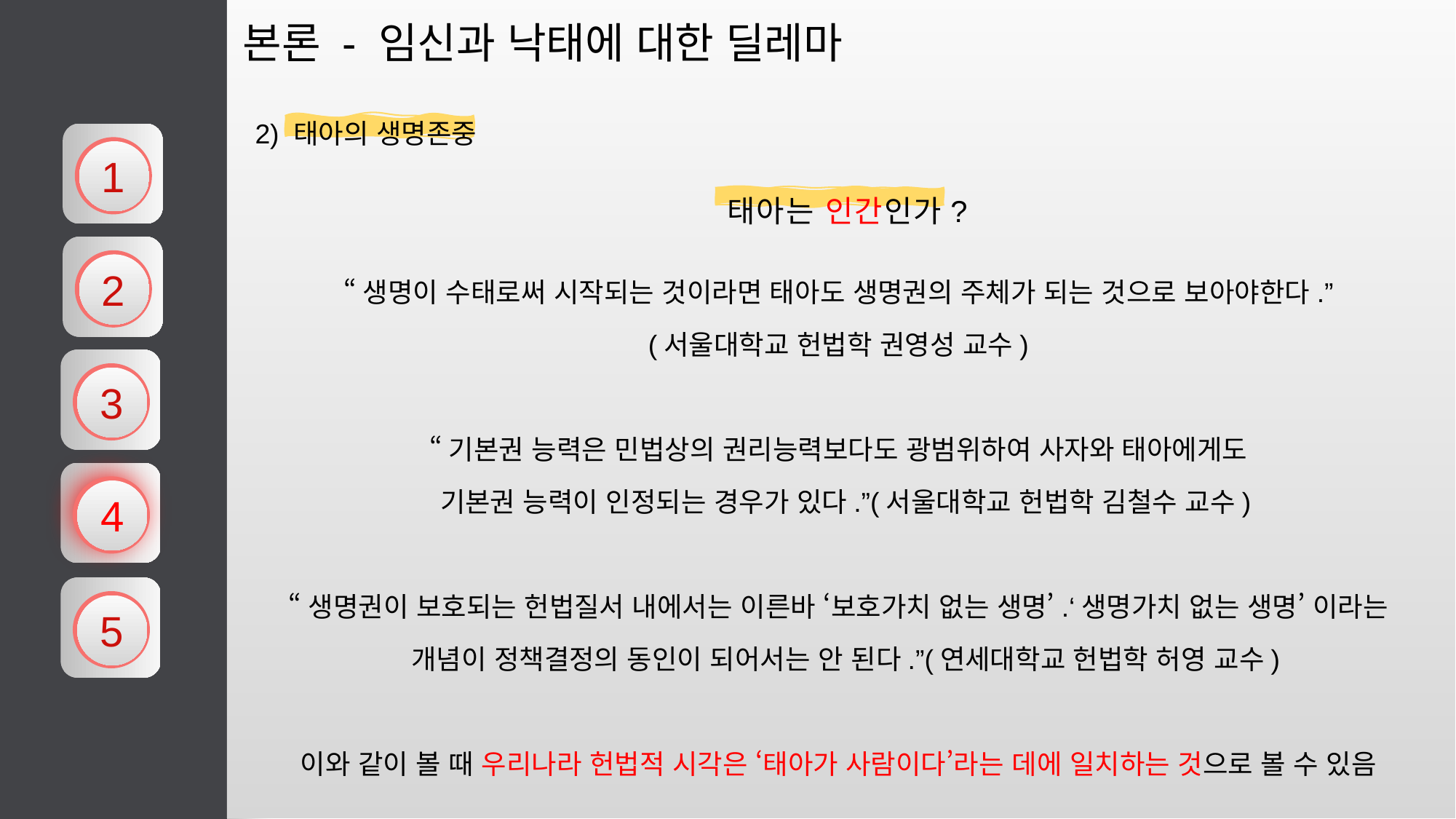

본론 - 임신과 낙태에 대한 딜레마
2) 태아의 생명존중

1

2

3

4

5
태아는 인간인가?

“생명이 수태로써 시작되는 것이라면 태아도 생명권의 주체가 되는 것으로 보아야한다.”
(서울대학교 헌법학 권영성 교수)

“기본권 능력은 민법상의 권리능력보다도 광범위하여 사자와 태아에게도
 기본권 능력이 인정되는 경우가 있다.”(서울대학교 헌법학 김철수 교수)

“생명권이 보호되는 헌법질서 내에서는 이른바 ‘보호가치 없는 생명’.‘생명가치 없는 생명’ 이라는
 개념이 정책결정의 동인이 되어서는 안 된다.”(연세대학교 헌법학 허영 교수)

이와 같이 볼 때 우리나라 헌법적 시각은 ‘태아가 사람이다’라는 데에 일치하는 것으로 볼 수 있음